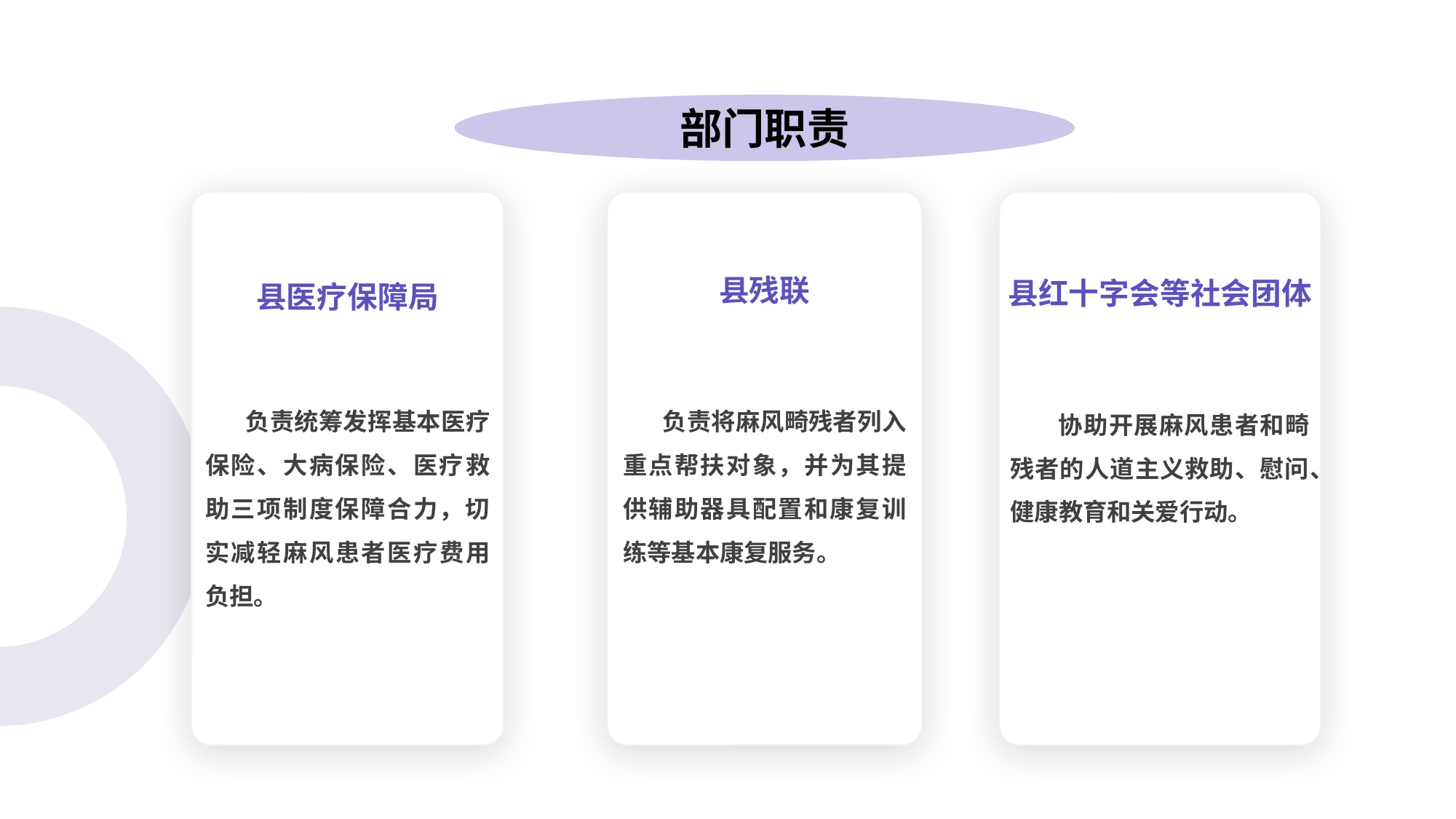

部门职责

县医疗保障局
县残联
县红十字会等社会团体

       协助开展麻风患者和畸残者的人道主义救助、慰问、健康教育和关爱行动。
       负责将麻风畸残者列入重点帮扶对象，并为其提供辅助器具配置和康复训练等基本康复服务。
       负责统筹发挥基本医疗保险、大病保险、医疗救助三项制度保障合力，切实减轻麻风患者医疗费用负担。